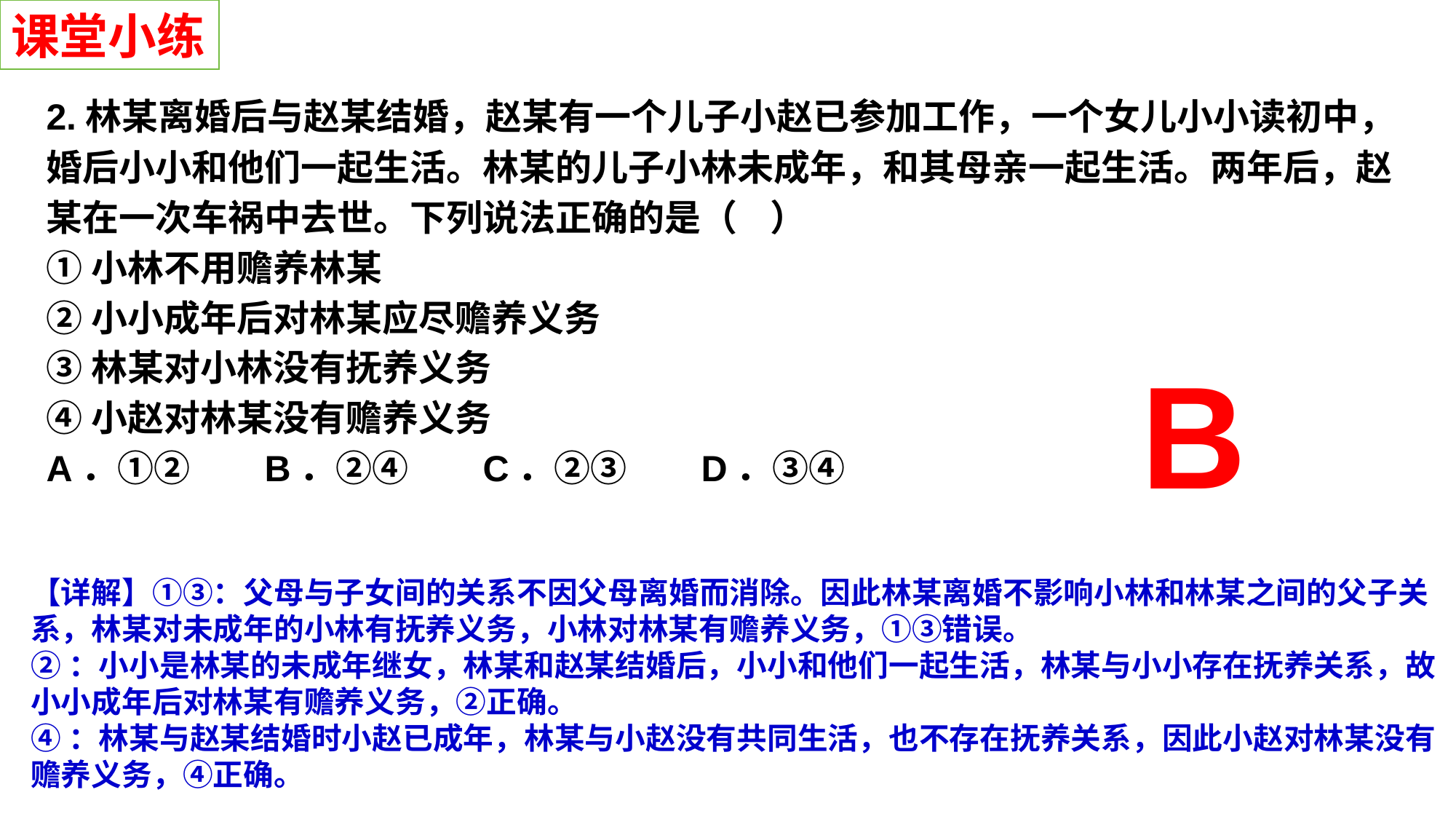

课堂小练
2.林某离婚后与赵某结婚，赵某有一个儿子小赵已参加工作，一个女儿小小读初中，婚后小小和他们一起生活。林某的儿子小林未成年，和其母亲一起生活。两年后，赵某在一次车祸中去世。下列说法正确的是（    ）
①小林不用赡养林某
②小小成年后对林某应尽赡养义务
③林某对小林没有抚养义务
④小赵对林某没有赡养义务
A．①②	B．②④	C．②③	D．③④
B
02
稿定PPT
稿定PPT，海量素材持续更新，上千款模板选择总有一款适合你
【详解】①③：父母与子女间的关系不因父母离婚而消除。因此林某离婚不影响小林和林某之间的父子关系，林某对未成年的小林有抚养义务，小林对林某有赡养义务，①③错误。
②：小小是林某的未成年继女，林某和赵某结婚后，小小和他们一起生活，林某与小小存在抚养关系，故小小成年后对林某有赡养义务，②正确。
④：林某与赵某结婚时小赵已成年，林某与小赵没有共同生活，也不存在抚养关系，因此小赵对林某没有赡养义务，④正确。